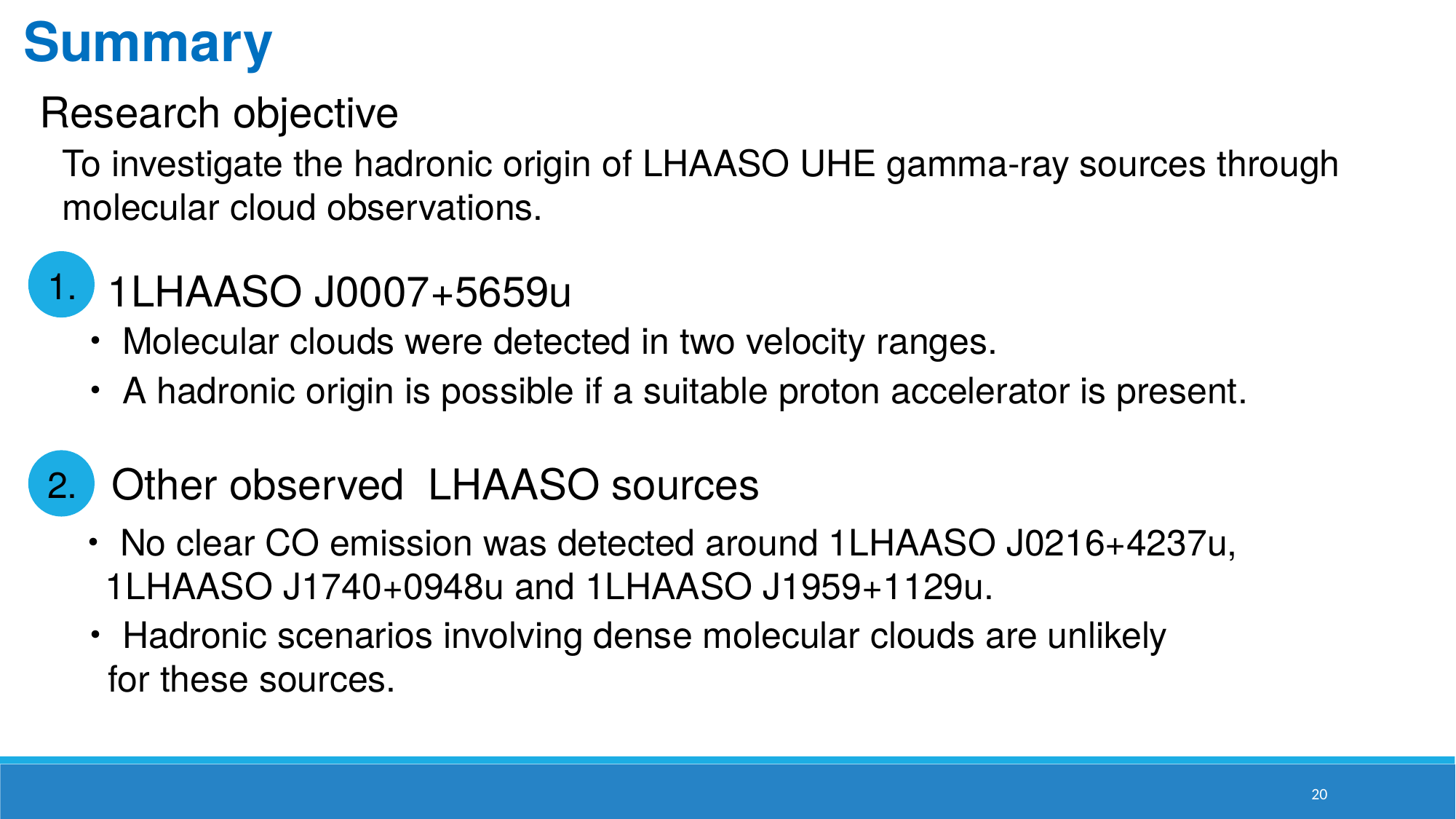

Summary
Research objective
To investigate the hadronic origin of LHAASO UHE gamma-ray sources through molecular cloud observations.

1.
1LHAASO J0007+5659u
・Molecular clouds were detected in two velocity ranges.
・A hadronic origin is possible if a suitable proton accelerator is present.

2.
Other observed  LHAASO sources
・No clear CO emission was detected around 1LHAASO J0216+4237u,
   1LHAASO J1740+0948u and 1LHAASO J1959+1129u.
・Hadronic scenarios involving dense molecular clouds are unlikely
   for these sources.
20